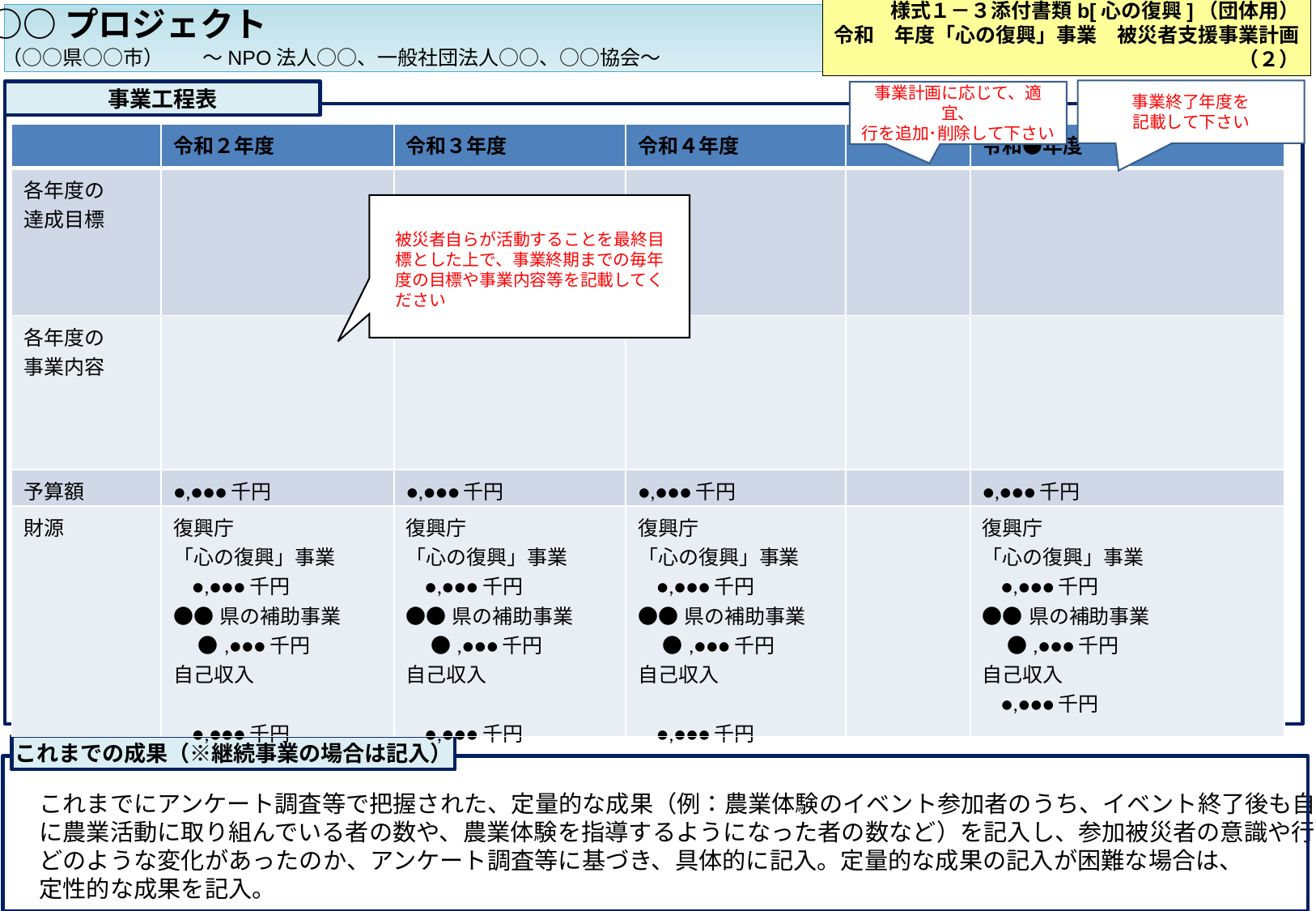

○○プロジェクト

様式１－３添付書類b[心の復興]（団体用）
令和　年度「心の復興」事業　被災者支援事業計画（２）
（○○県○○市）
～NPO法人○○、一般社団法人○○、○○協会～
事業終了年度を
記載して下さい
事業工程表
事業計画に応じて、適宜、
行を追加･削除して下さい

|  | 令和２年度 | 令和３年度 | 令和４年度 | ……… | 令和●年度 |
| --- | --- | --- | --- | --- | --- |
| 各年度の 達成目標 |  |  |  |  |  |
| 各年度の 事業内容 |  |  |  |  |  |
| 予算額 | ●,●●●千円 | ●,●●●千円 | ●,●●●千円 |  | ●,●●●千円 |
| 財源 | 復興庁 「心の復興」事業　 ●,●●●千円 ●●県の補助事業 　 ●,●●●千円 自己収入 ●,●●●千円 | 復興庁 「心の復興」事業　 ●,●●●千円 ●●県の補助事業 　 ●,●●●千円 自己収入 ●,●●●千円 | 復興庁 「心の復興」事業　 ●,●●●千円 ●●県の補助事業 　 ●,●●●千円 自己収入 ●,●●●千円 |  | 復興庁 「心の復興」事業　 ●,●●●千円 ●●県の補助事業 　 ●,●●●千円 自己収入 ●,●●●千円 |

被災者自らが活動することを最終目標とした上で、事業終期までの毎年度の目標や事業内容等を記載してください
これまでの成果（※継続事業の場合は記入）

これまでにアンケート調査等で把握された、定量的な成果（例：農業体験のイベント参加者のうち、イベント終了後も自主的
に農業活動に取り組んでいる者の数や、農業体験を指導するようになった者の数など）を記入し、参加被災者の意識や行動に
どのような変化があったのか、アンケート調査等に基づき、具体的に記入。定量的な成果の記入が困難な場合は、
定性的な成果を記入。